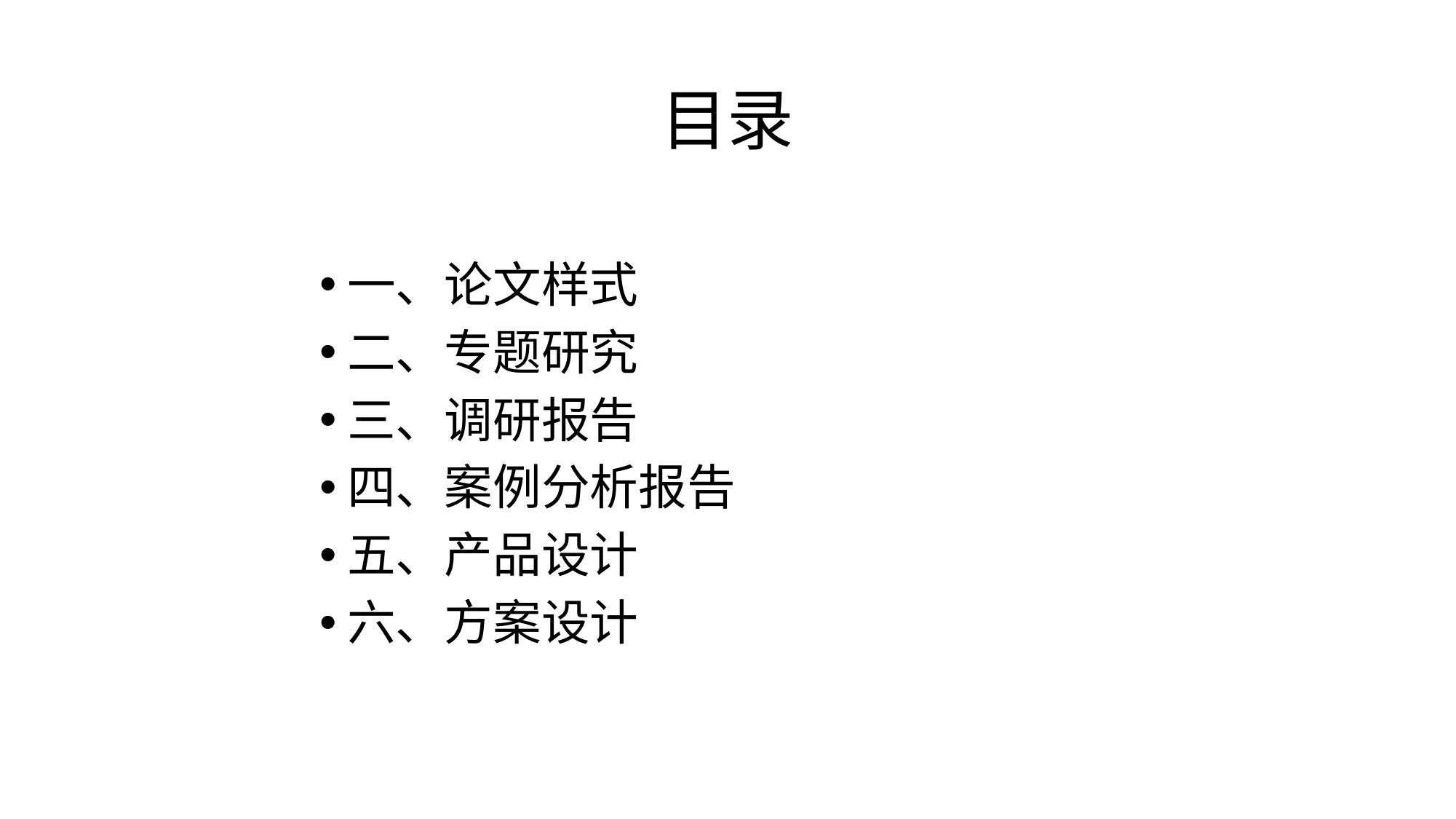

# 目录
一、论文样式
二、专题研究
三、调研报告
四、案例分析报告
五、产品设计
六、方案设计